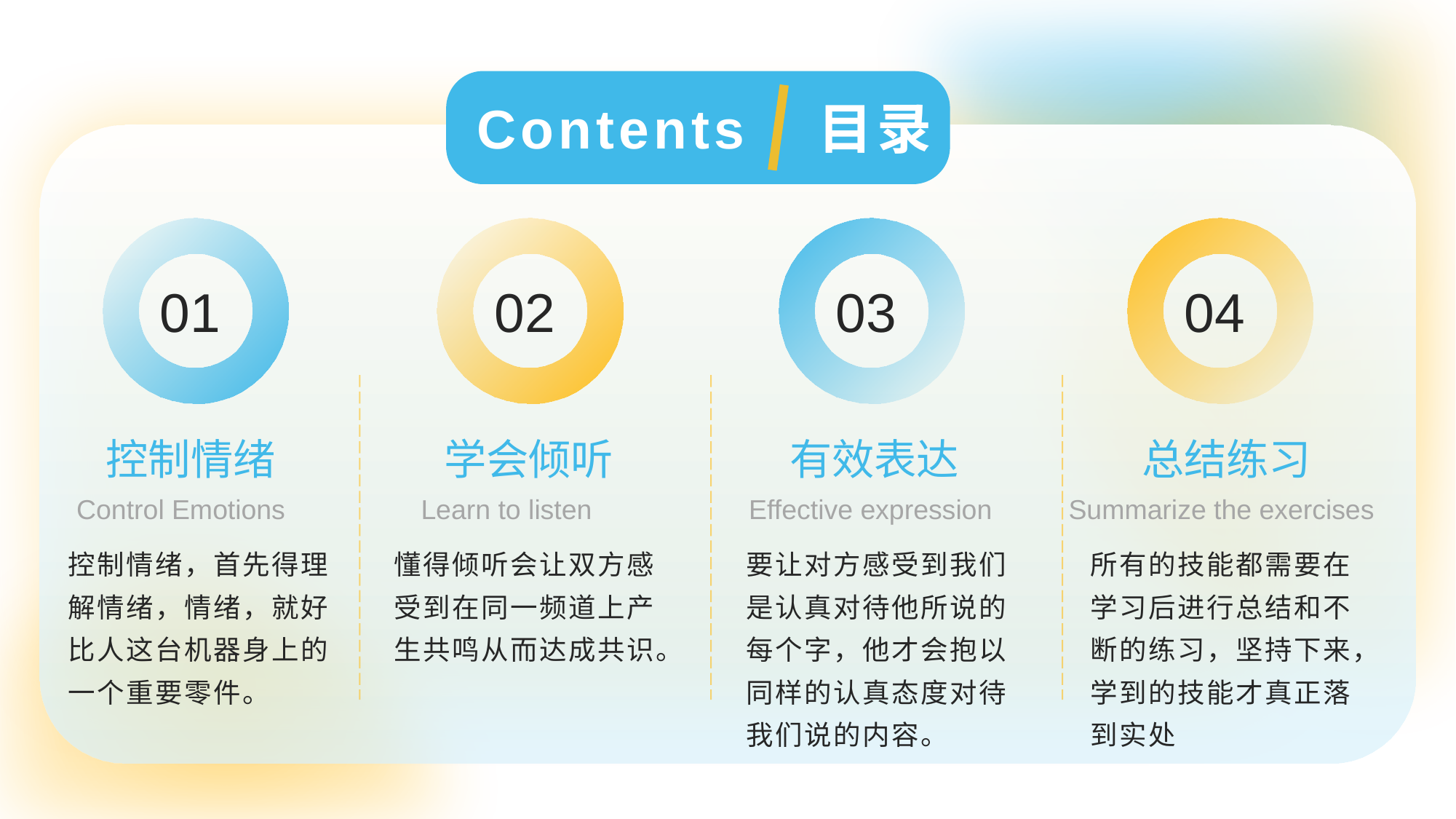

Contents
目录

01
02
03
04
控制情绪
学会倾听
有效表达
总结练习
Control Emotions
Learn to listen
Effective expression
Summarize the exercises
控制情绪，首先得理解情绪，情绪，就好比人这台机器身上的一个重要零件。
懂得倾听会让双方感受到在同一频道上产生共鸣从而达成共识。
要让对方感受到我们是认真对待他所说的每个字，他才会抱以同样的认真态度对待我们说的内容。
所有的技能都需要在学习后进行总结和不断的练习，坚持下来，学到的技能才真正落到实处